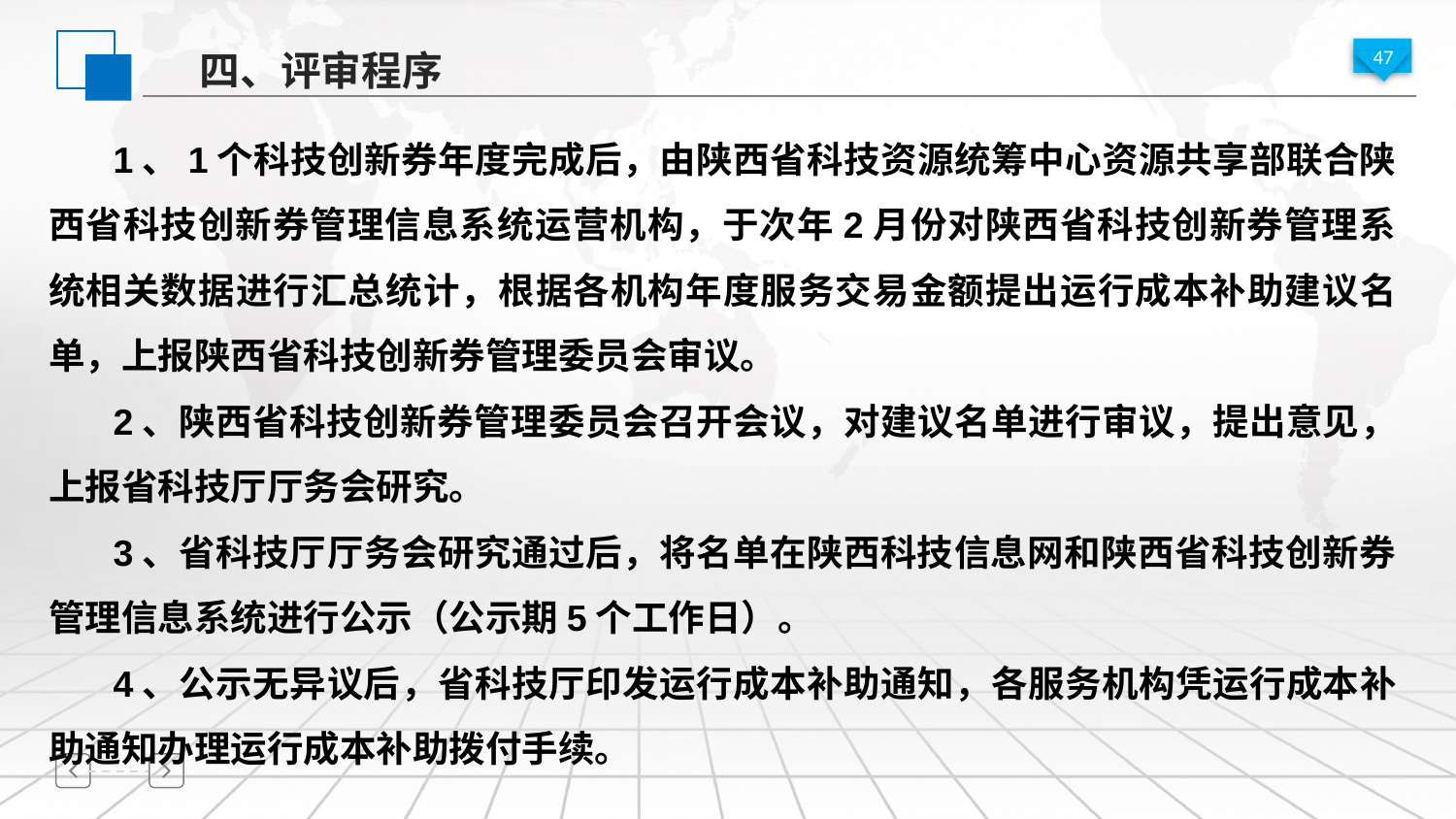

# 四、评审程序
1、1个科技创新券年度完成后，由陕西省科技资源统筹中心资源共享部联合陕西省科技创新券管理信息系统运营机构，于次年2月份对陕西省科技创新券管理系统相关数据进行汇总统计，根据各机构年度服务交易金额提出运行成本补助建议名单，上报陕西省科技创新券管理委员会审议。
2、陕西省科技创新券管理委员会召开会议，对建议名单进行审议，提出意见，上报省科技厅厅务会研究。
3、省科技厅厅务会研究通过后，将名单在陕西科技信息网和陕西省科技创新券管理信息系统进行公示（公示期5个工作日）。
4、公示无异议后，省科技厅印发运行成本补助通知，各服务机构凭运行成本补助通知办理运行成本补助拨付手续。